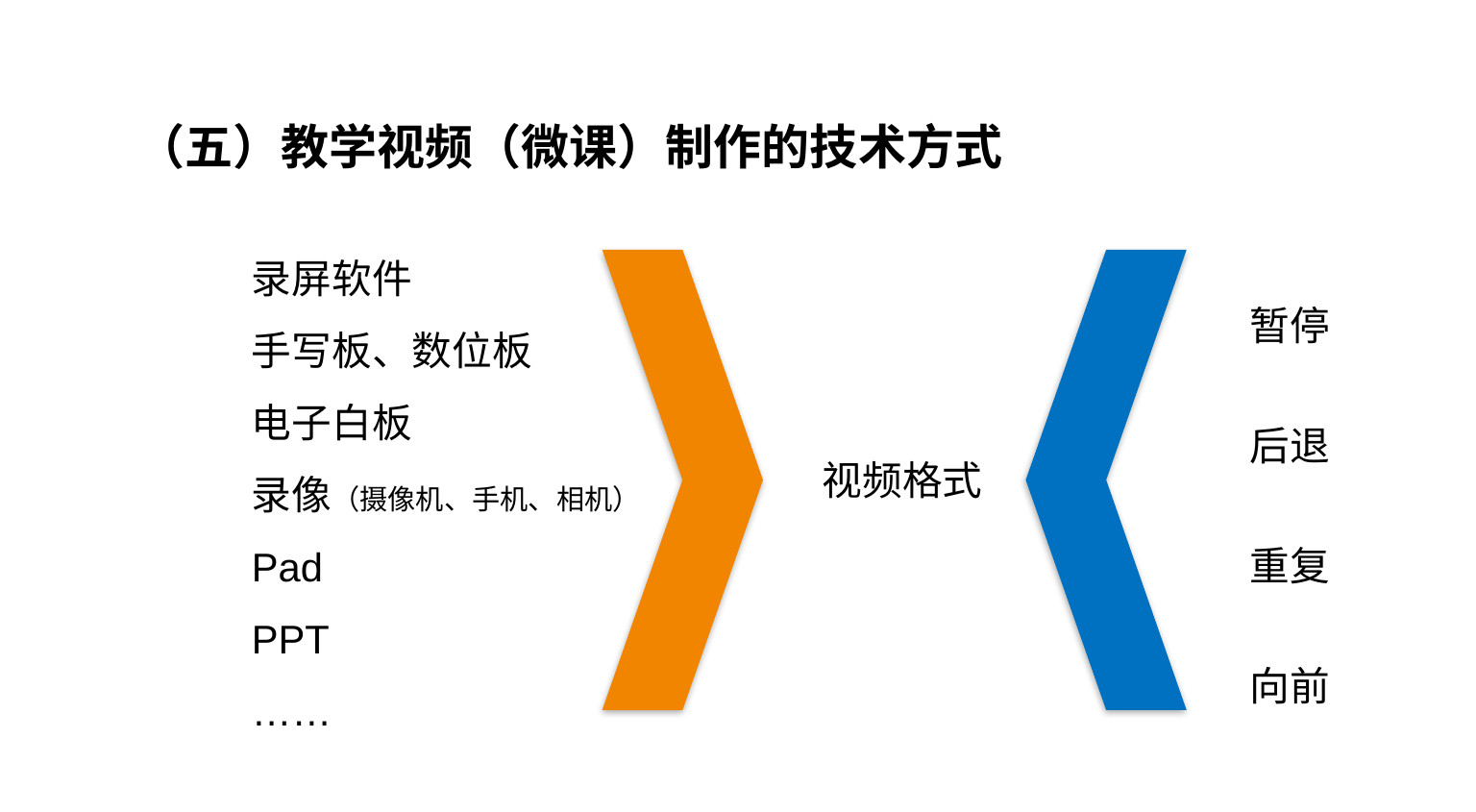

（五）教学视频（微课）制作的技术方式
暂停
后退
重复
向前
录屏软件
手写板、数位板
电子白板
录像（摄像机、手机、相机）
Pad
PPT
……

视频格式